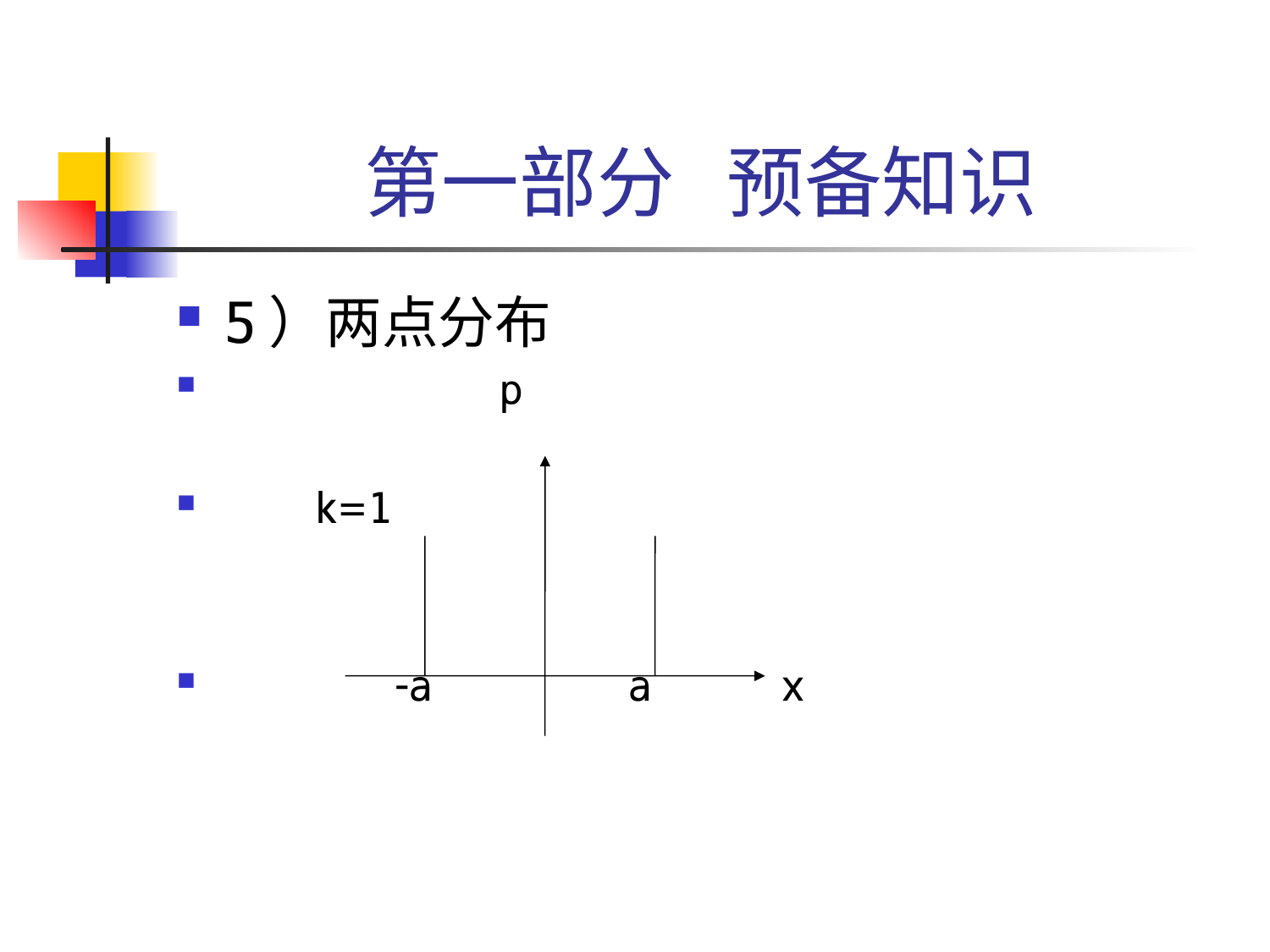

# 第一部分   预备知识
5）两点分布
                     p

       k=1

             -a               a          x